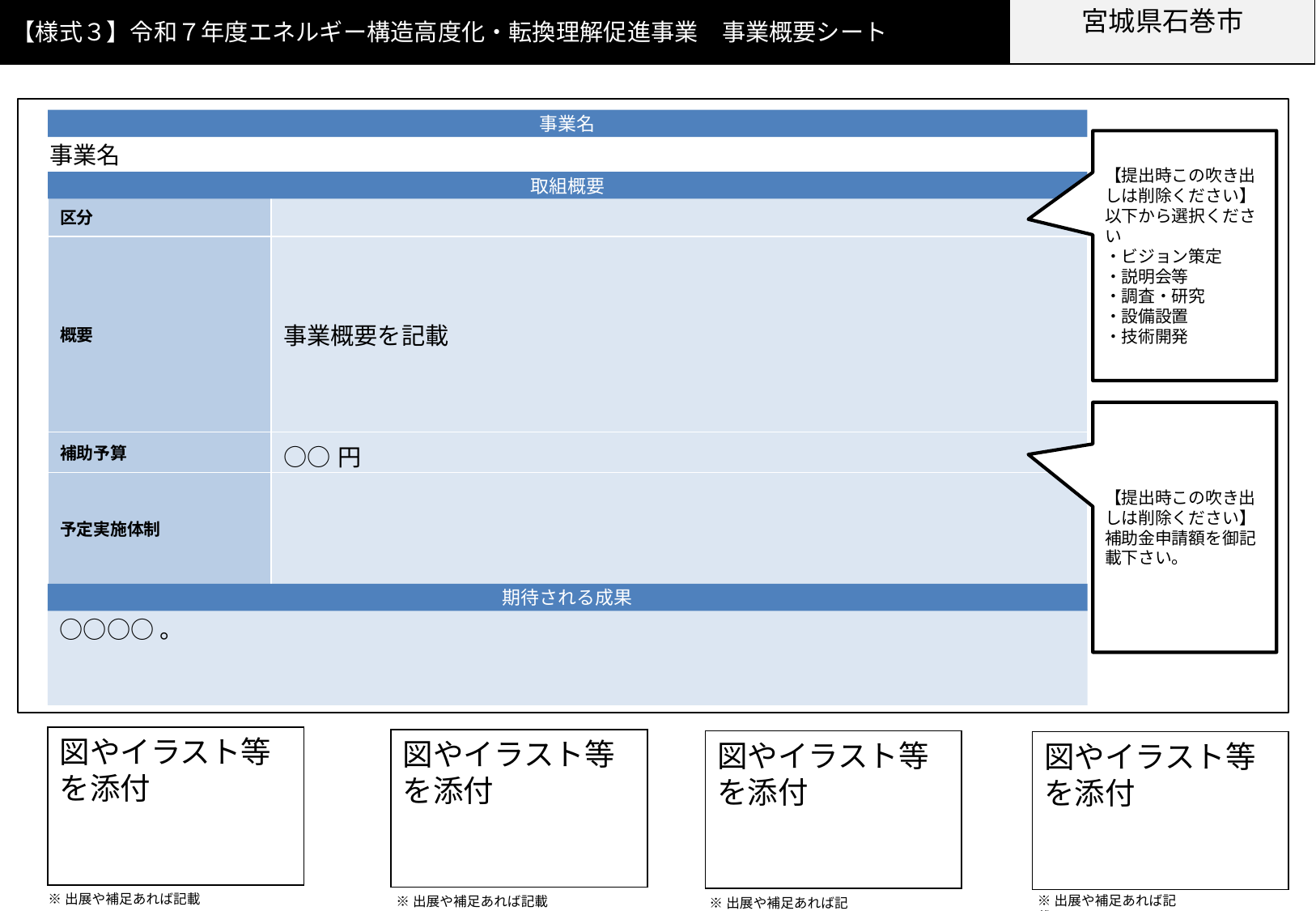

宮城県石巻市
【様式３】令和７年度エネルギー構造高度化・転換理解促進事業　事業概要シート

事業名
【提出時この吹き出しは削除ください】
以下から選択ください
・ビジョン策定
・説明会等
・調査・研究
・設備設置
・技術開発
事業名
取組概要
| 区分 |  |
| --- | --- |
| 概要 | 事業概要を記載 |
| 補助予算 | ○○円 |
| 予定実施体制 |  |
【提出時この吹き出しは削除ください】
補助金申請額を御記載下さい。
期待される成果
○○○○。
図やイラスト等を添付

図やイラスト等を添付

図やイラスト等を添付

図やイラスト等を添付

※出展や補足あれば記載
※出展や補足あれば記載
※出展や補足あれば記載
※出展や補足あれば記載